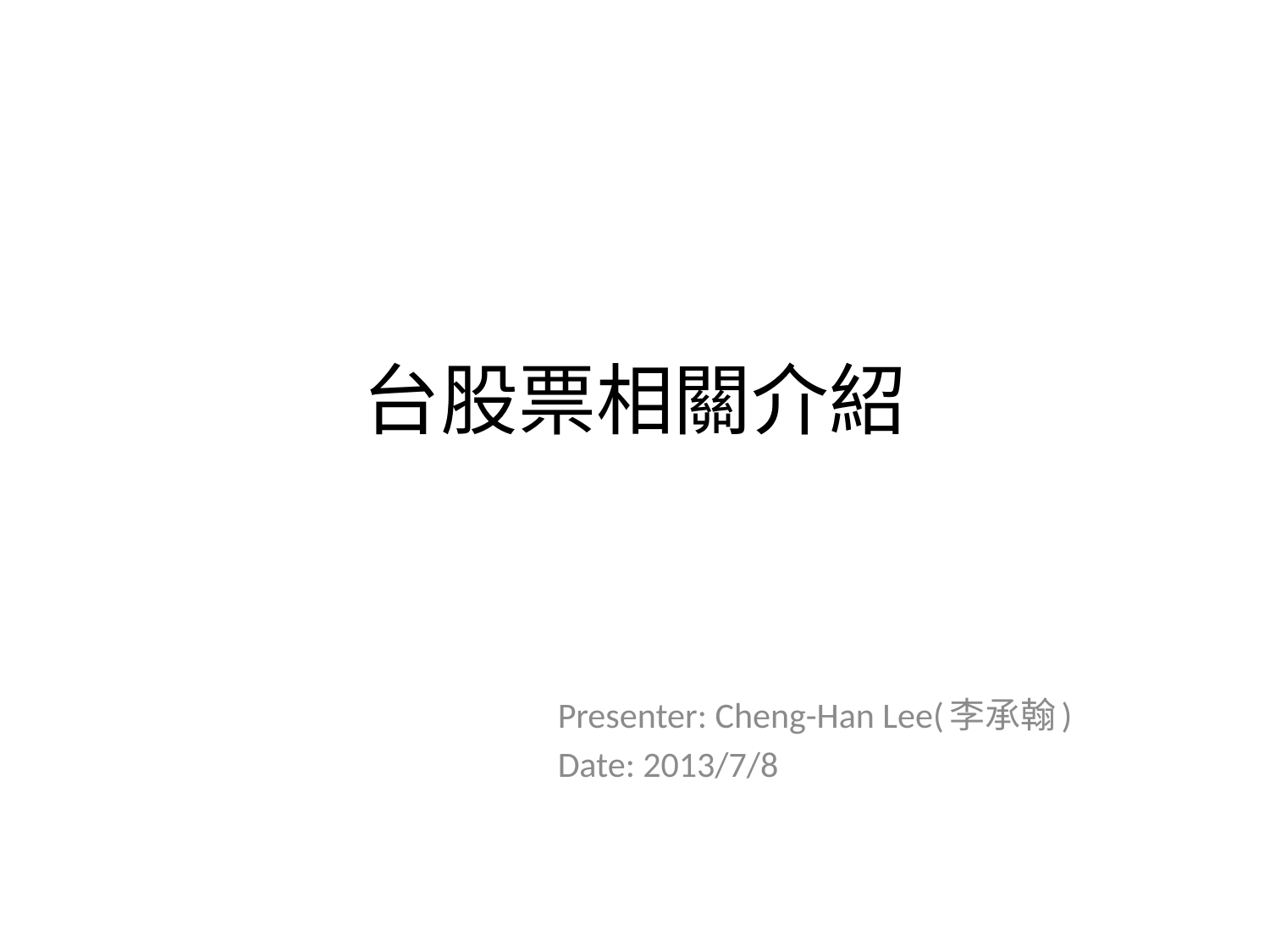

# 台股票相關介紹
Presenter: Cheng-Han Lee(李承翰)
Date: 2013/7/8